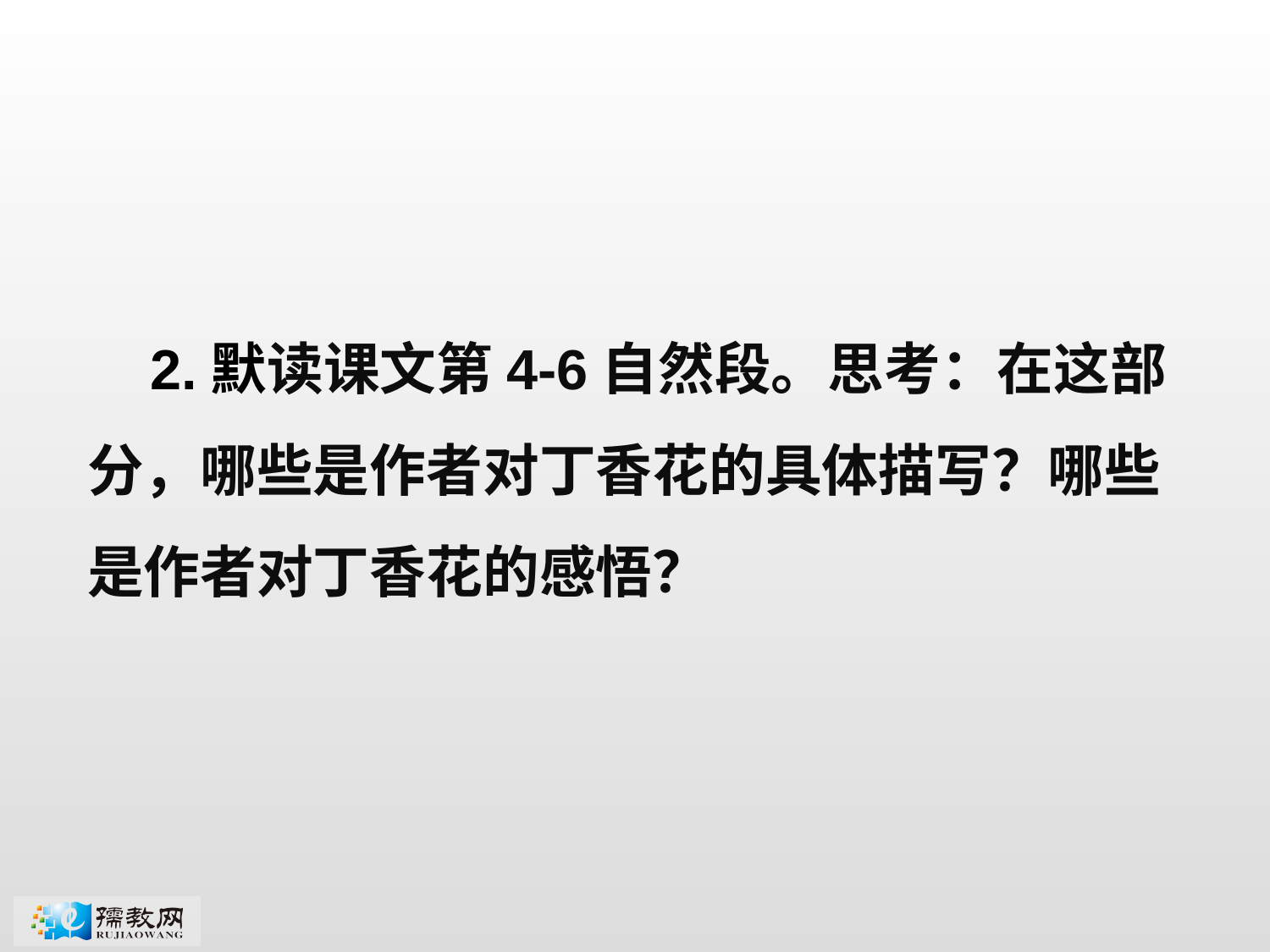

2.默读课文第4-6自然段。思考：在这部分，哪些是作者对丁香花的具体描写？哪些是作者对丁香花的感悟？